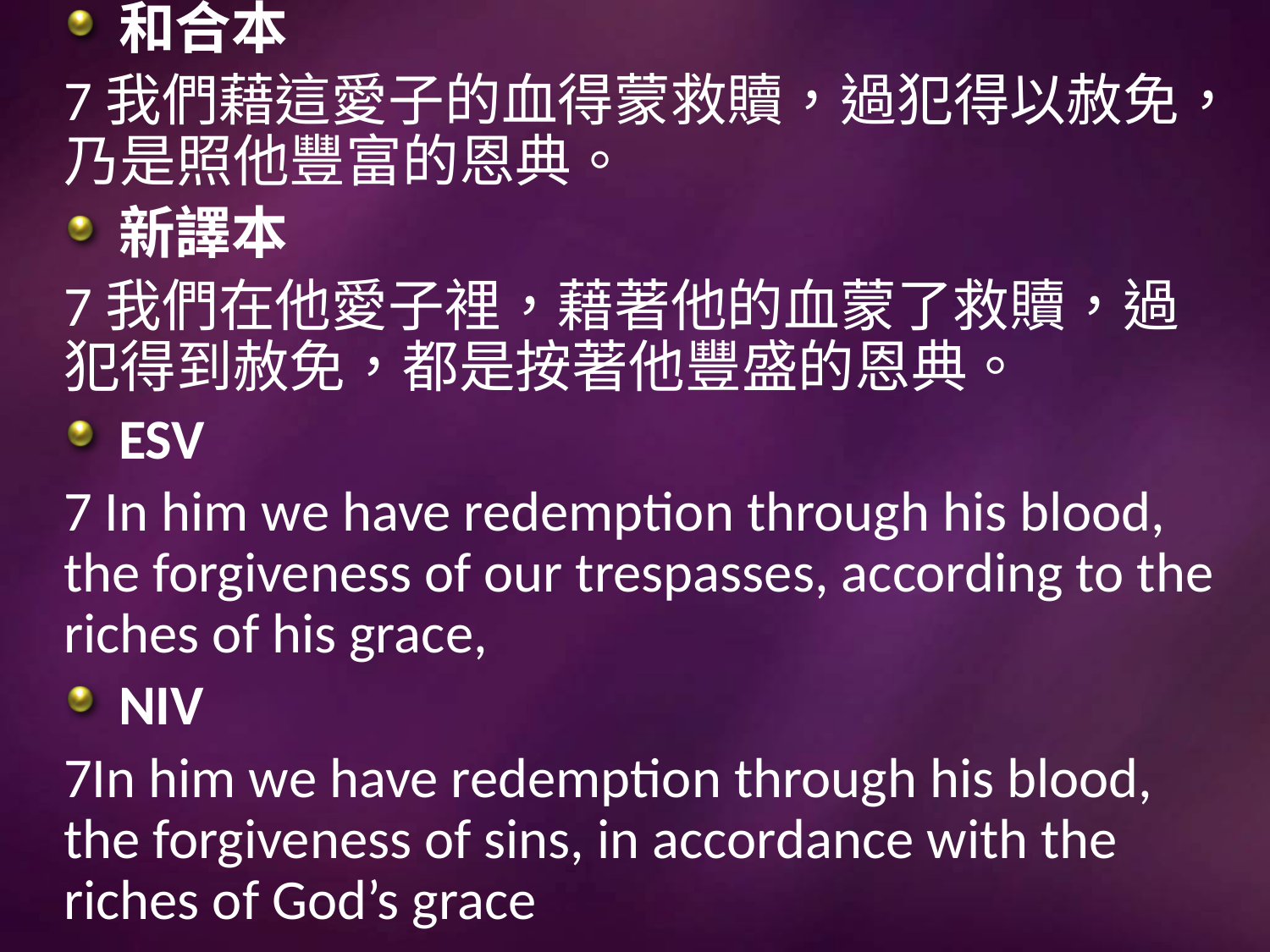

和合本
7我們藉這愛子的血得蒙救贖，過犯得以赦免，乃是照他豐富的恩典。
新譯本
7我們在他愛子裡，藉著他的血蒙了救贖，過犯得到赦免，都是按著他豐盛的恩典。
ESV
7 In him we have redemption through his blood, the forgiveness of our trespasses, according to the riches of his grace,
NIV
7In him we have redemption through his blood, the forgiveness of sins, in accordance with the riches of God’s grace